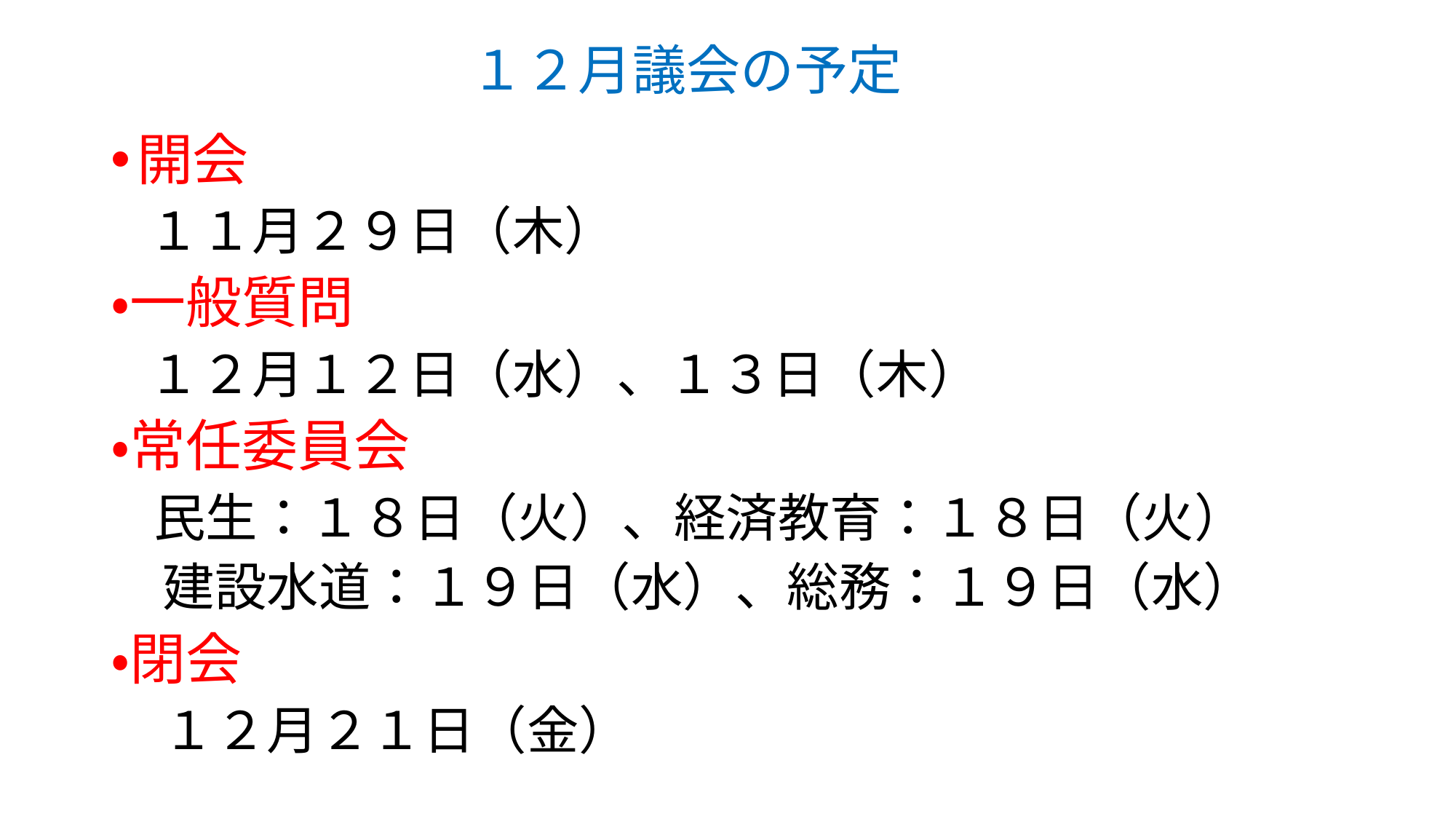

# １２月議会の予定
開会
　１１月２９日（木）
・一般質問
　１２月１２日（水）、１３日（木）
・常任委員会
　民生：１８日（火）、経済教育：１８日（火）
　建設水道：１９日（水）、総務：１９日（水）
・閉会
　１２月２１日（金）